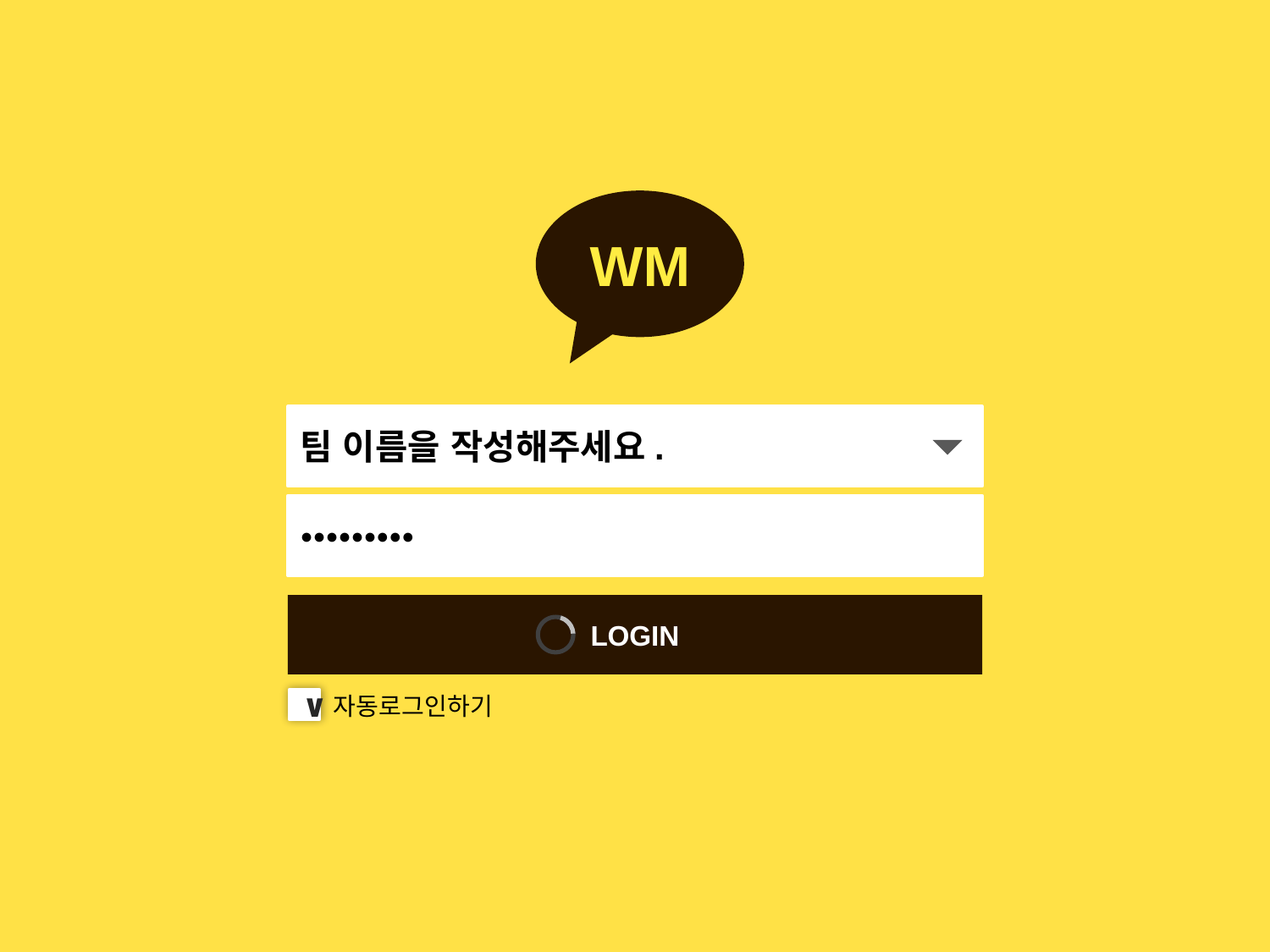

WM
팀 이름을 작성해주세요.

●●●●●●●●●
LOGIN

자동로그인하기
∨